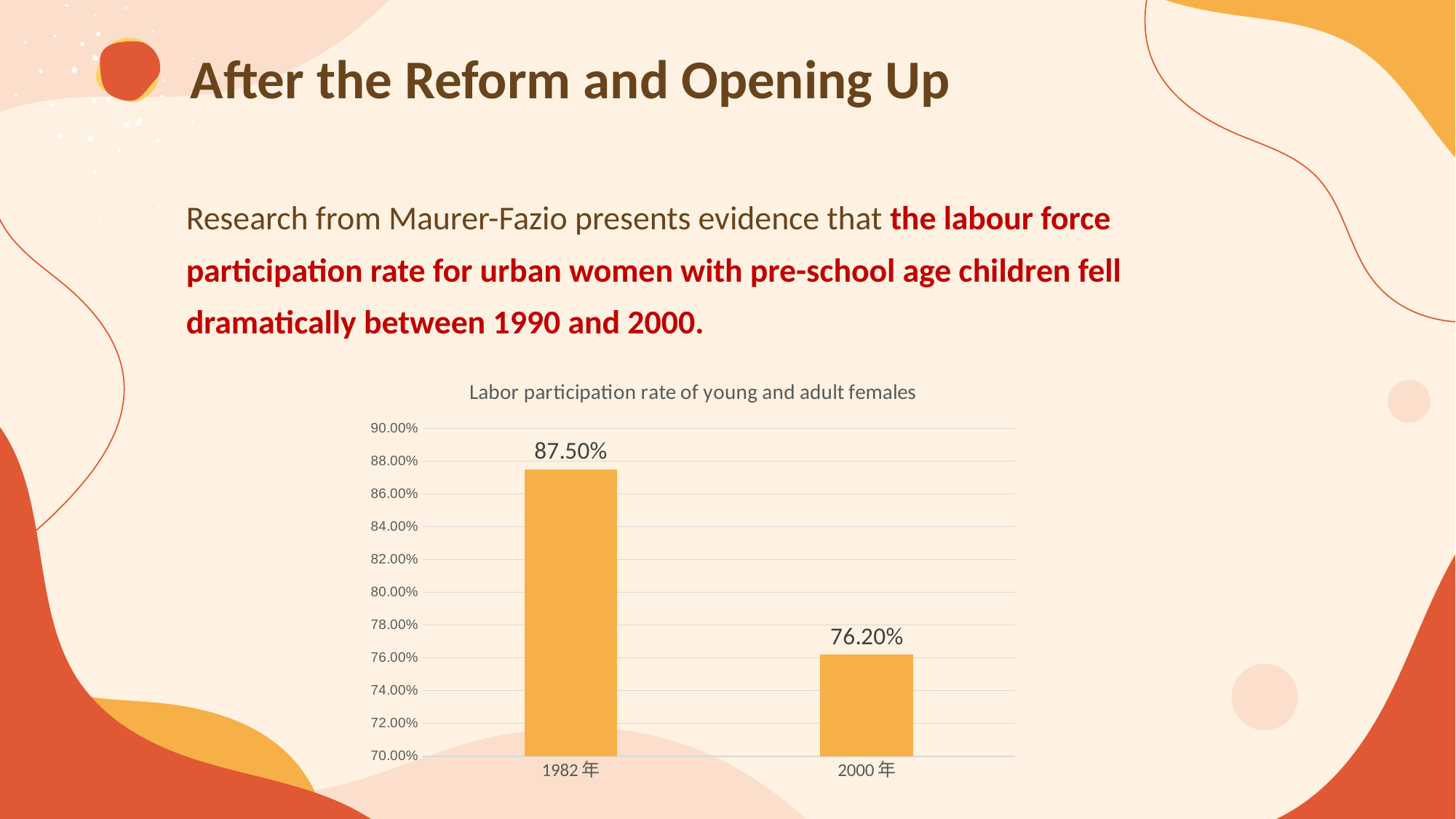

After the Reform and Opening Up

Research from Maurer-Fazio presents evidence that the labour force participation rate for urban women with pre-school age children fell dramatically between 1990 and 2000.

### Chart: Labor participation rate of young and adult females

| Category |  |
|---|---|
| 1982年 | 0.875 |
| 2000年 | 0.762 |